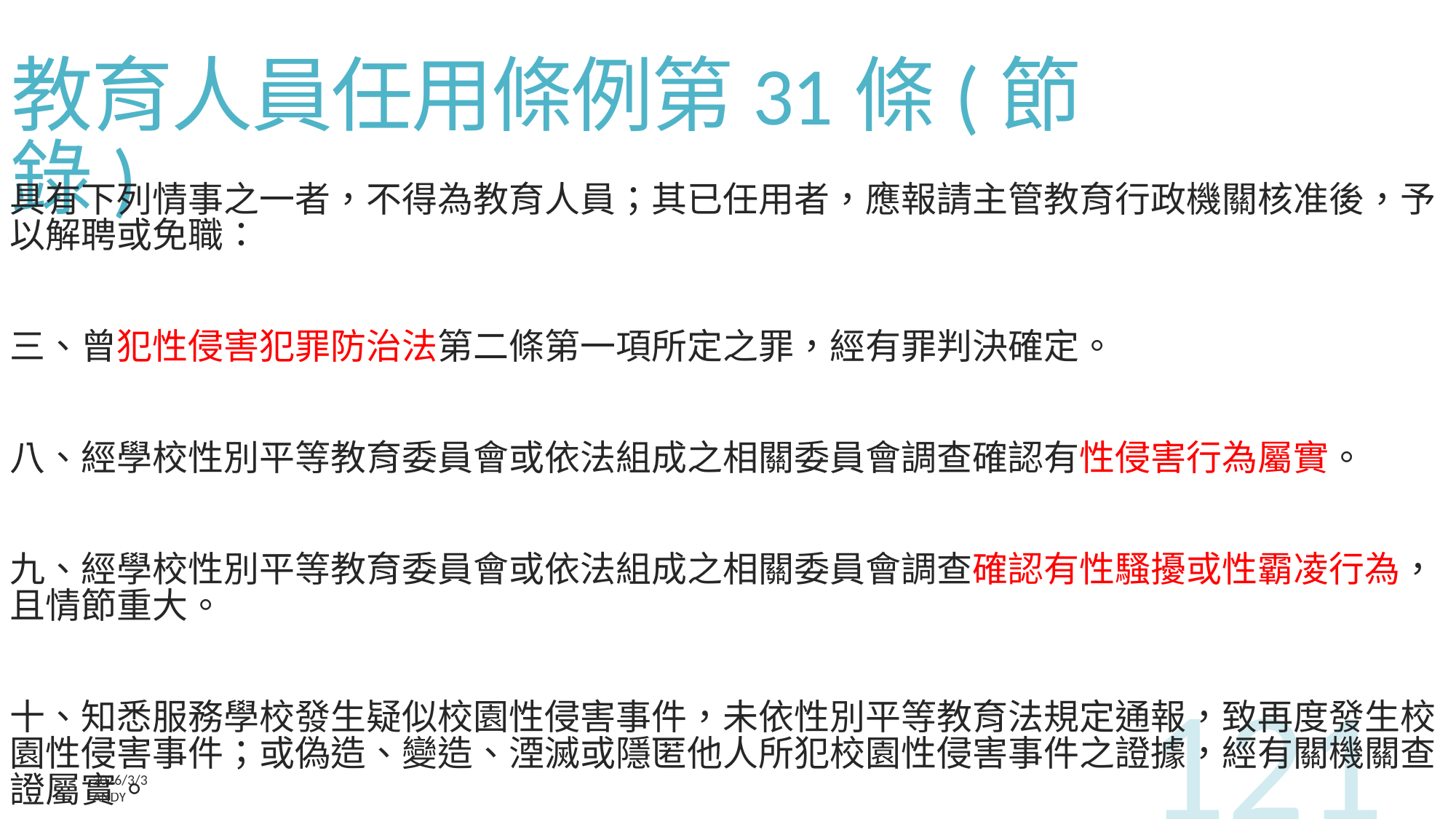

教育人員任用條例第31條(節錄)
具有下列情事之一者，不得為教育人員；其已任用者，應報請主管教育行政機關核准後，予以解聘或免職：

三、曾犯性侵害犯罪防治法第二條第一項所定之罪，經有罪判決確定。

八、經學校性別平等教育委員會或依法組成之相關委員會調查確認有性侵害行為屬實。

九、經學校性別平等教育委員會或依法組成之相關委員會調查確認有性騷擾或性霸凌行為，且情節重大。

十、知悉服務學校發生疑似校園性侵害事件，未依性別平等教育法規定通報，致再度發生校園性侵害事件；或偽造、變造、湮滅或隱匿他人所犯校園性侵害事件之證據，經有關機關查證屬實。

121
2026/3/3
Andy